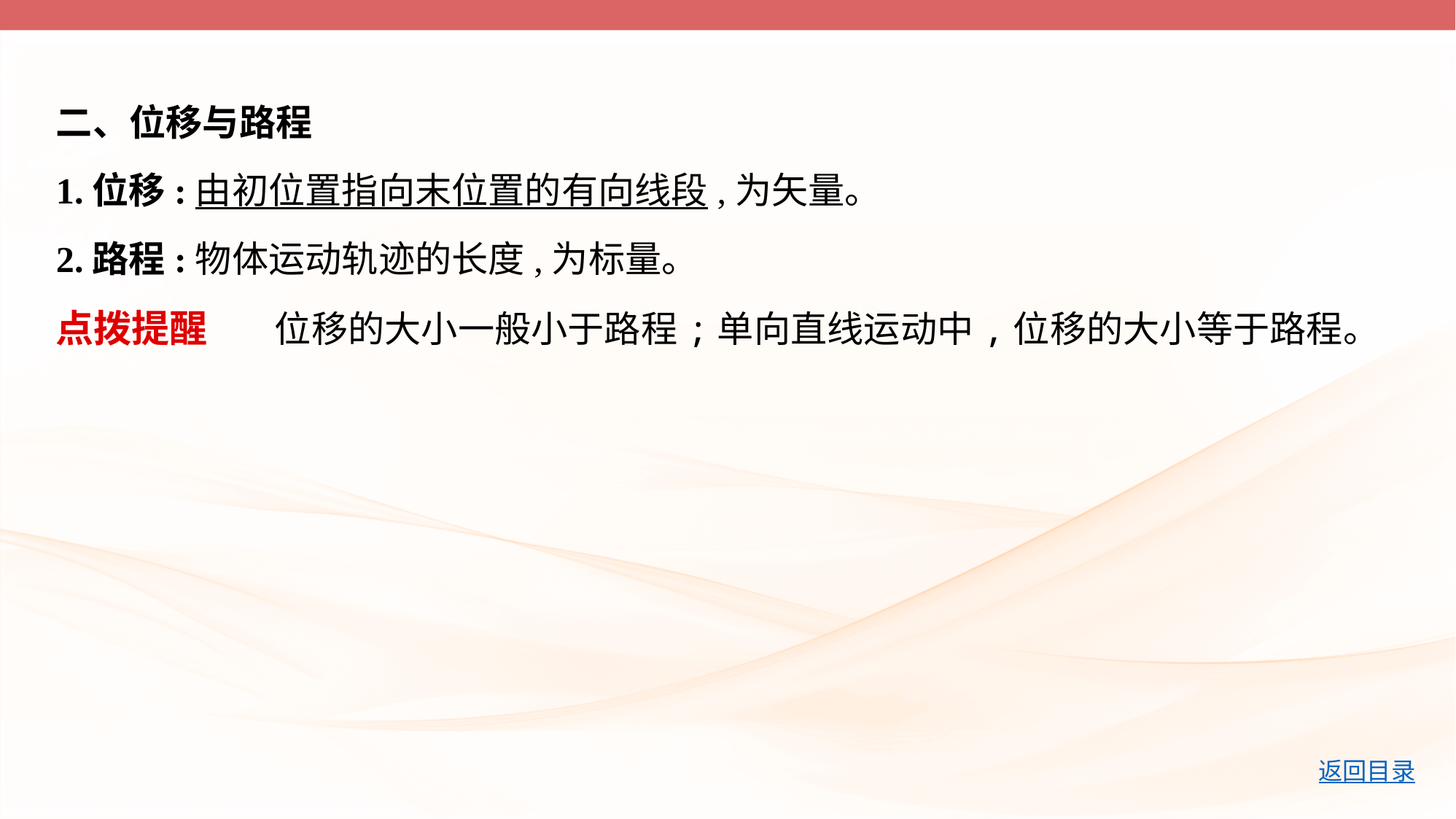

二、位移与路程
1.位移:由初位置指向末位置的有向线段,为矢量。
2.路程:物体运动轨迹的长度,为标量。
点拨提醒	位移的大小一般小于路程;单向直线运动中,位移的大小等于路程。